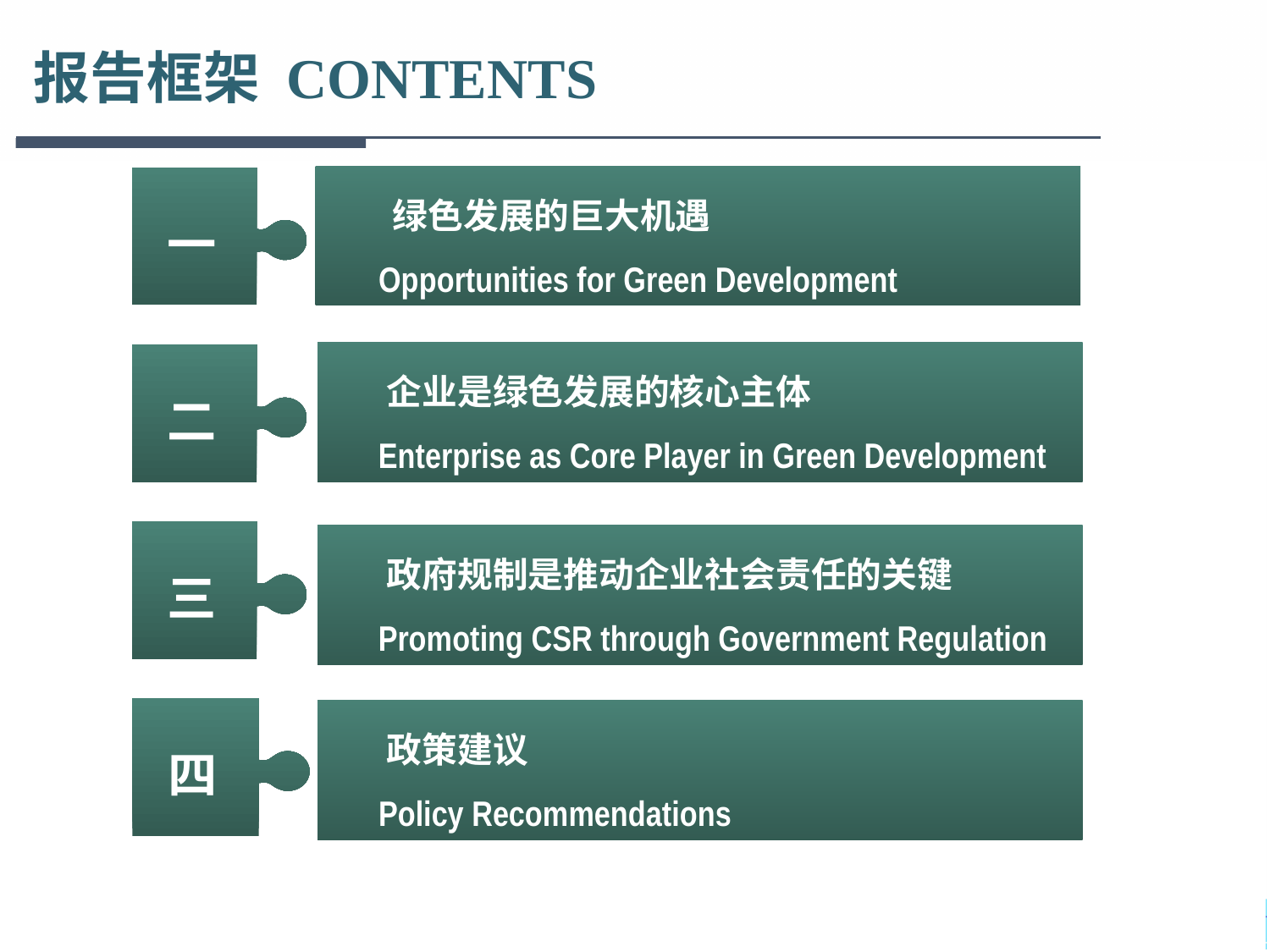

# 报告框架 CONTENTS

       绿色发展的巨大机遇
       Opportunities for Green Development

一
      企业是绿色发展的核心主体
      Enterprise as Core Player in Green Development

二

三
      政府规制是推动企业社会责任的关键
      Promoting CSR through Government Regulation

      政策建议
      Policy Recommendations
四